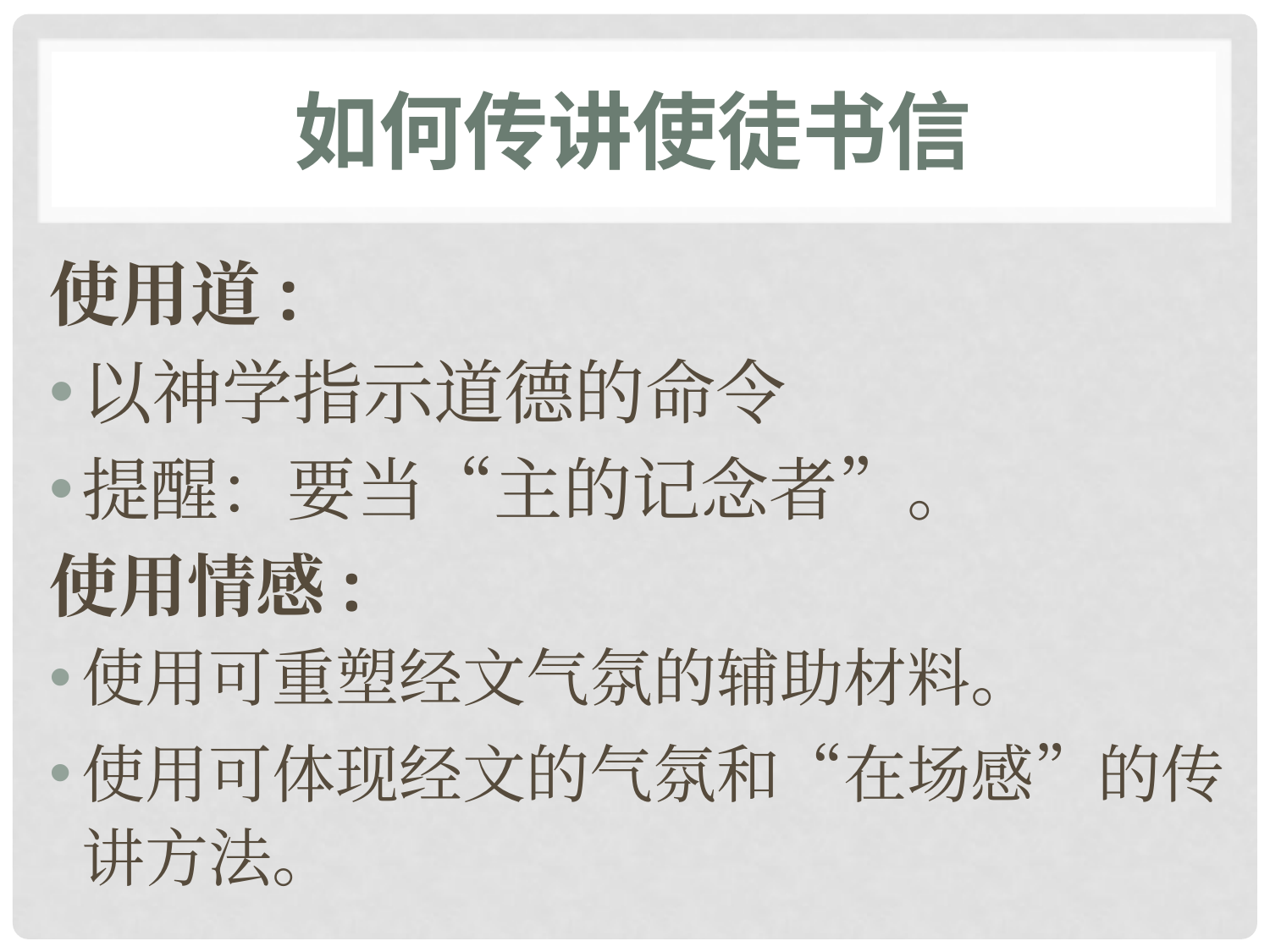

# 如何传讲使徒书信
使用道:
以神学指示道德的命令
提醒：要当“主的记念者”。
使用情感:
使用可重塑经文气氛的辅助材料。
使用可体现经文的气氛和“在场感”的传讲方法。